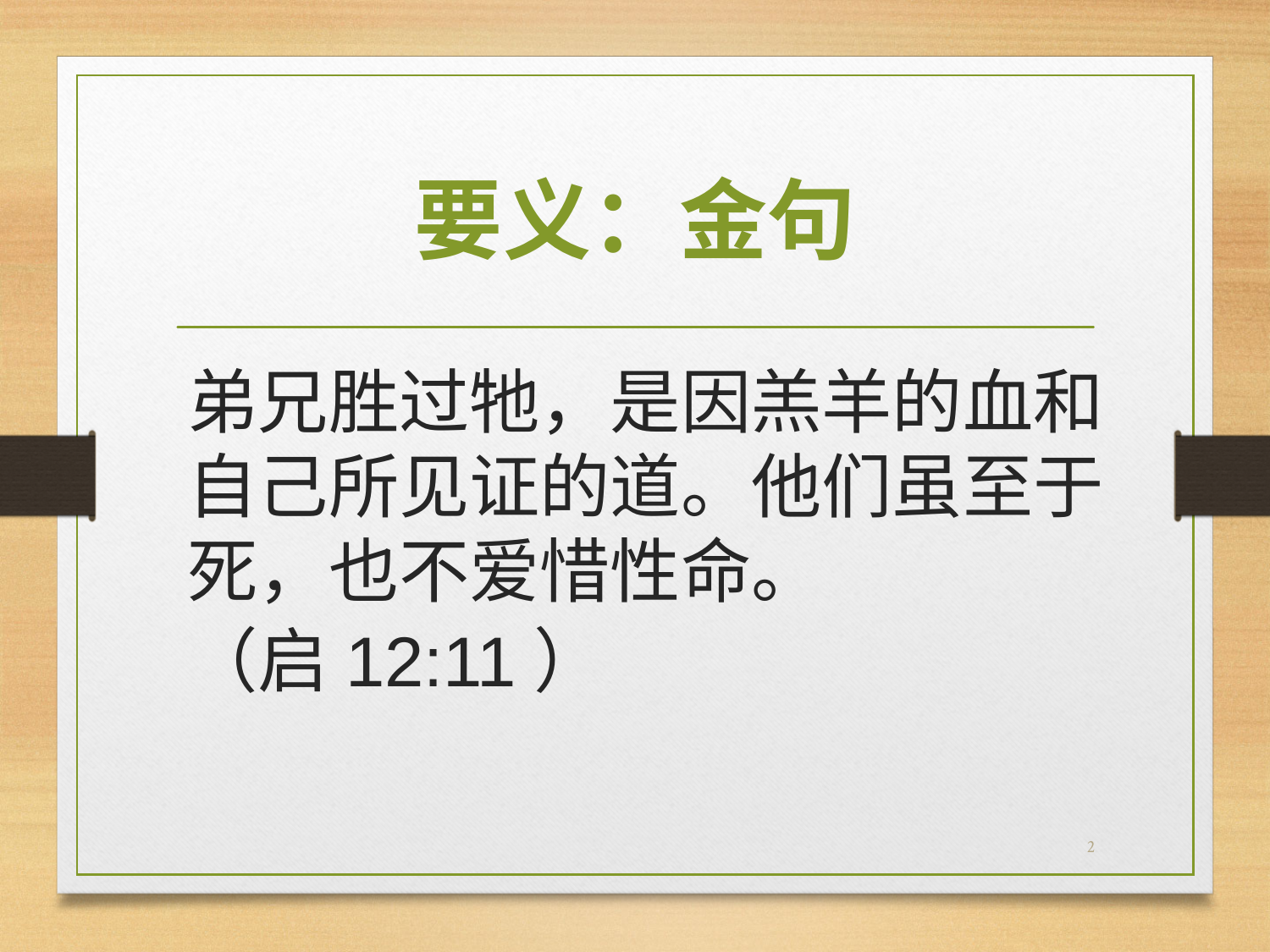

# 要义：金句
弟兄胜过牠，是因羔羊的血和自己所见证的道。他们虽至于死，也不爱惜性命。
（启12:11）
2